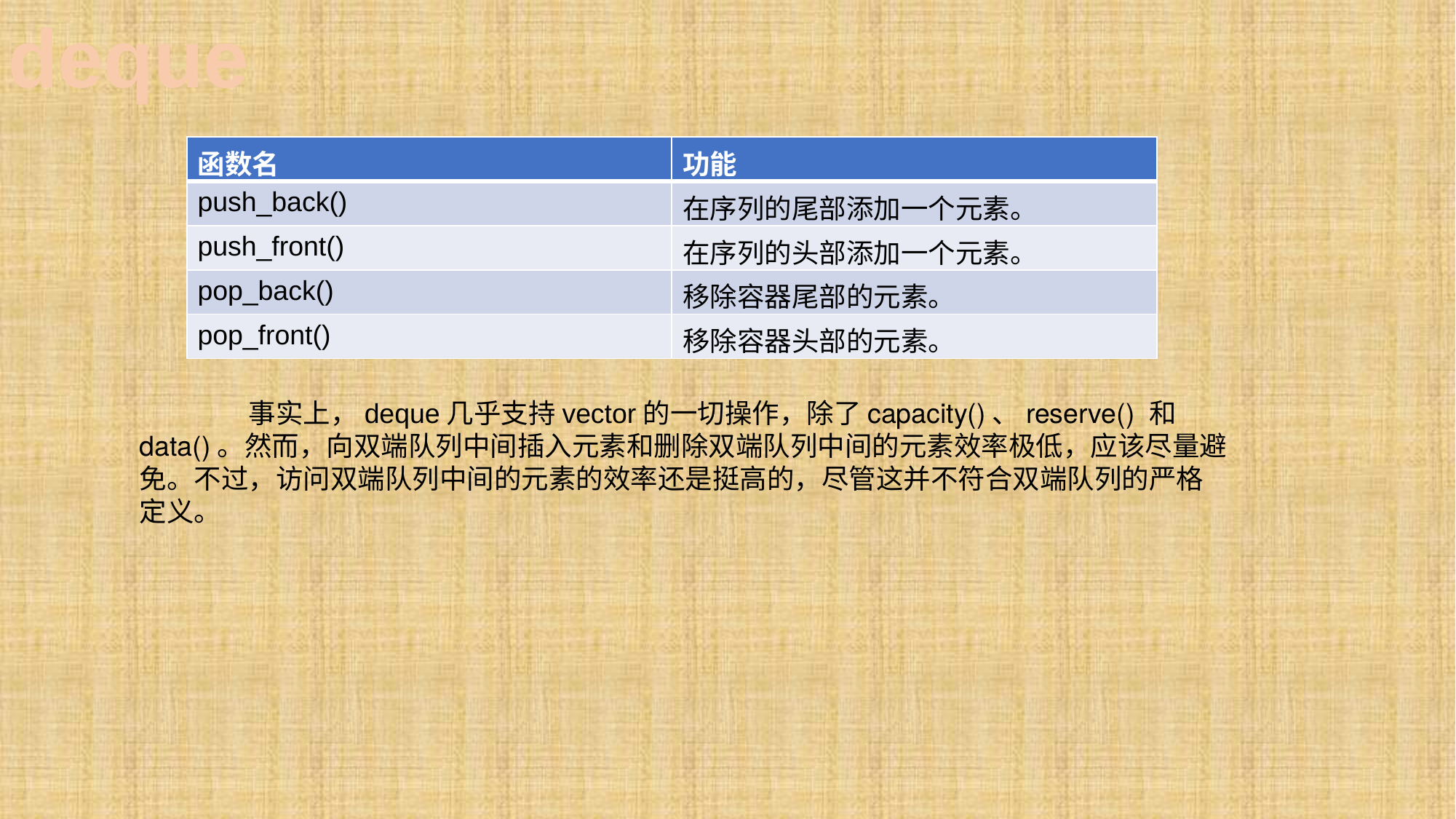

deque
| 函数名 | 功能 |
| --- | --- |
| push\_back() | 在序列的尾部添加一个元素。 |
| push\_front() | 在序列的头部添加一个元素。 |
| pop\_back() | 移除容器尾部的元素。 |
| pop\_front() | 移除容器头部的元素。 |
	事实上，deque几乎支持vector的一切操作，除了capacity()、reserve() 和 data()。然而，向双端队列中间插入元素和删除双端队列中间的元素效率极低，应该尽量避免。不过，访问双端队列中间的元素的效率还是挺高的，尽管这并不符合双端队列的严格定义。